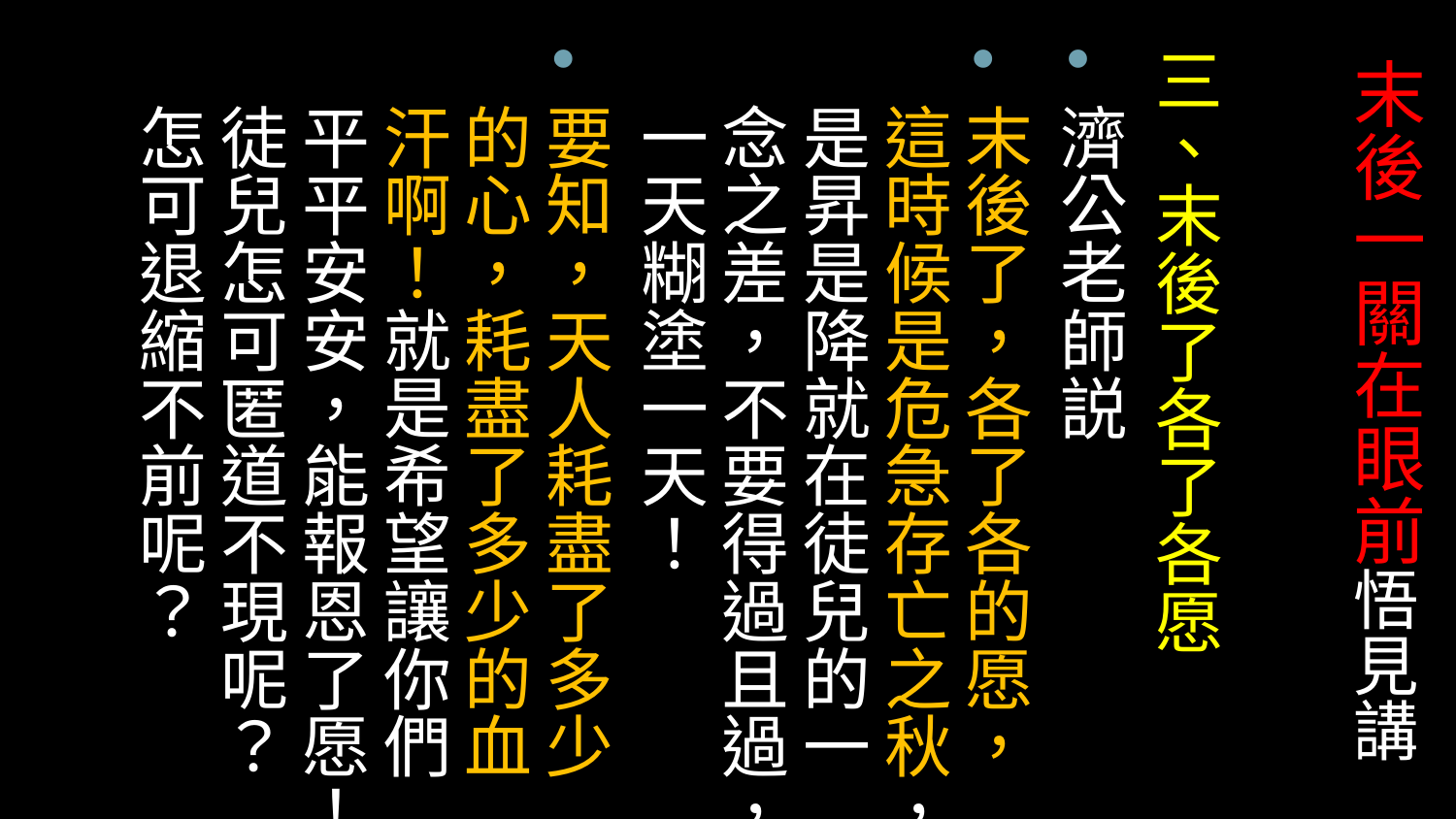

三、末後了各了各愿
濟公老師説
末後了，各了各的愿，這時候是危急存亡之秋，是昇是降就在徒兒的一念之差，不要得過且過，一天糊塗一天！
要知，天人耗盡了多少的心，耗盡了多少的血汗啊！就是希望讓你們平平安安，能報恩了愿！徒兒怎可匿道不現呢？怎可退縮不前呢？

# 末後一關在眼前悟見講